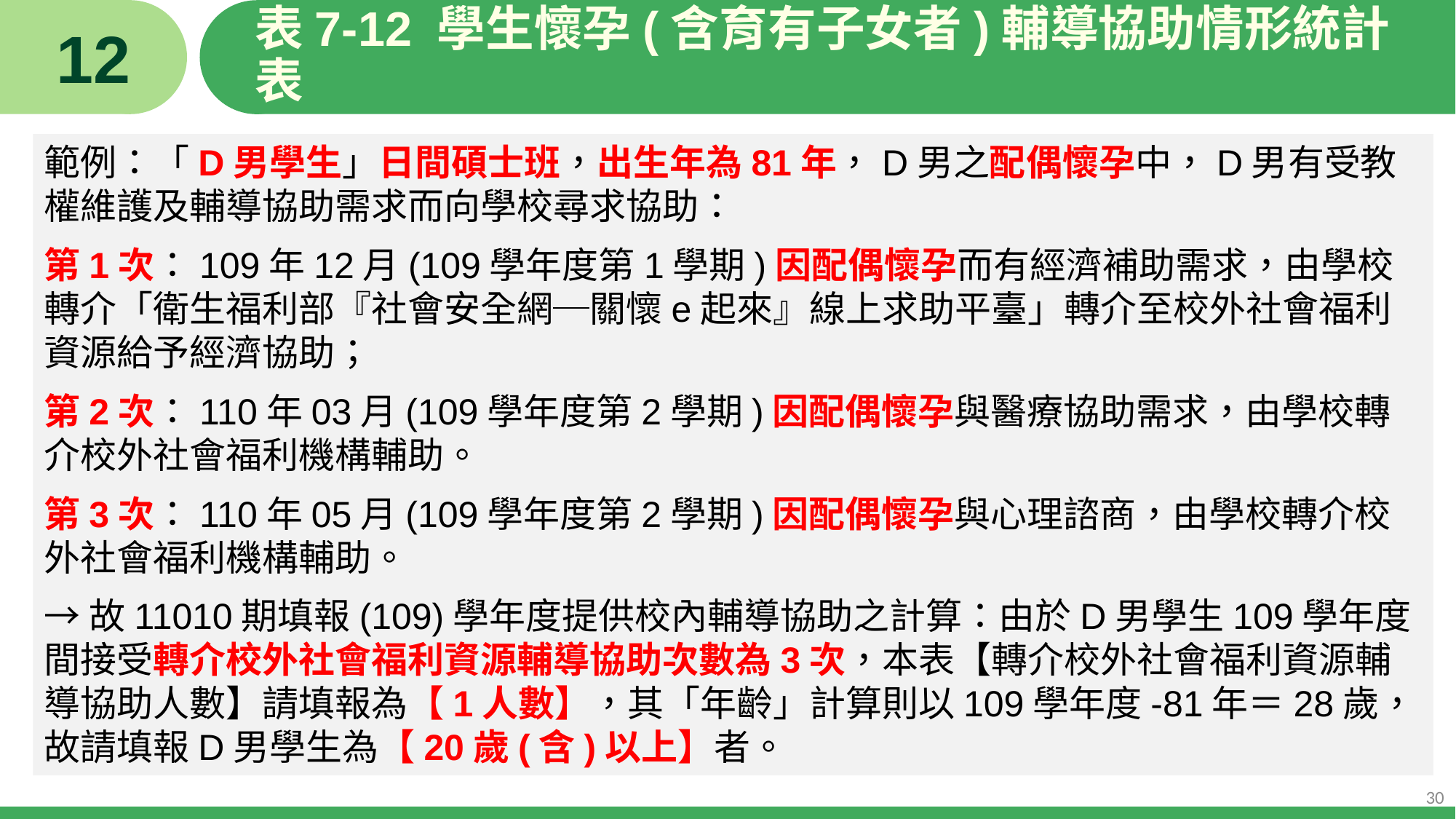

12
# 表7-12 學生懷孕(含育有子女者)輔導協助情形統計表
範例：「D男學生」日間碩士班，出生年為81年，D男之配偶懷孕中，D男有受教權維護及輔導協助需求而向學校尋求協助：
第1次：109年12月(109學年度第1學期)因配偶懷孕而有經濟補助需求，由學校轉介「衛生福利部『社會安全網─關懷e起來』線上求助平臺」轉介至校外社會福利資源給予經濟協助；
第2次：110年03月(109學年度第2學期)因配偶懷孕與醫療協助需求，由學校轉介校外社會福利機構輔助。
第3次：110年05月(109學年度第2學期)因配偶懷孕與心理諮商，由學校轉介校外社會福利機構輔助。
→故11010期填報(109)學年度提供校內輔導協助之計算：由於D男學生109學年度間接受轉介校外社會福利資源輔導協助次數為3次，本表【轉介校外社會福利資源輔導協助人數】請填報為【1人數】，其「年齡」計算則以109學年度-81年＝28歲，故請填報D男學生為【20歲(含)以上】者。
30